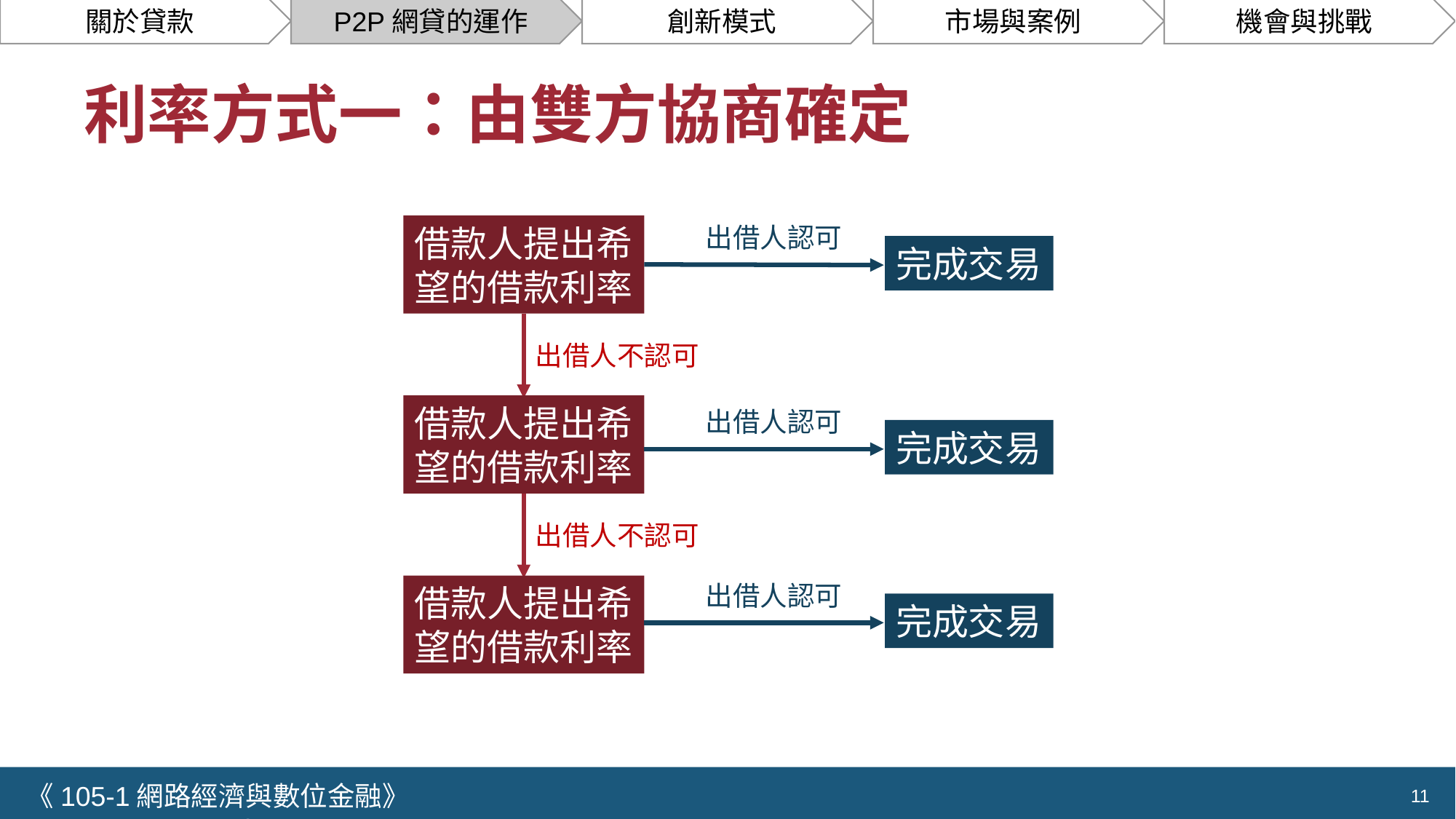

P2P網貸的運作
創新模式
市場與案例
機會與挑戰
關於貸款
# 利率方式一：由雙方協商確定
借款人提出希望的借款利率
出借人認可
完成交易
出借人不認可
借款人提出希望的借款利率
出借人認可
完成交易
出借人不認可
出借人認可
借款人提出希望的借款利率
完成交易
《105-1網路經濟與數位金融》                                                                                                                                             NCTU.IIM.IEBI Lab
11